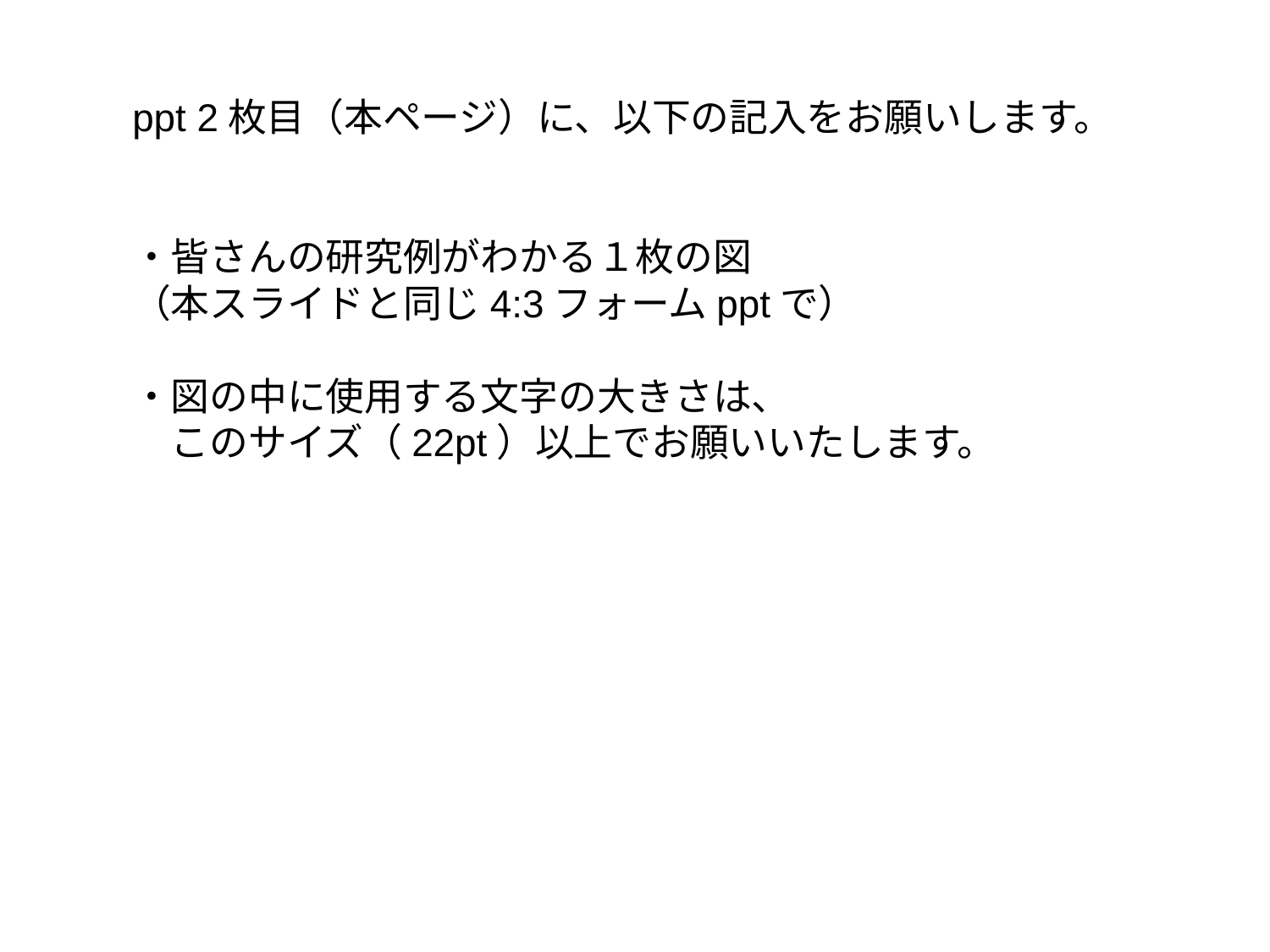

ppt 2枚目（本ページ）に、以下の記入をお願いします。

・皆さんの研究例がわかる１枚の図
（本スライドと同じ4:3フォームpptで）

・図の中に使用する文字の大きさは、
　このサイズ（22pt）以上でお願いいたします。